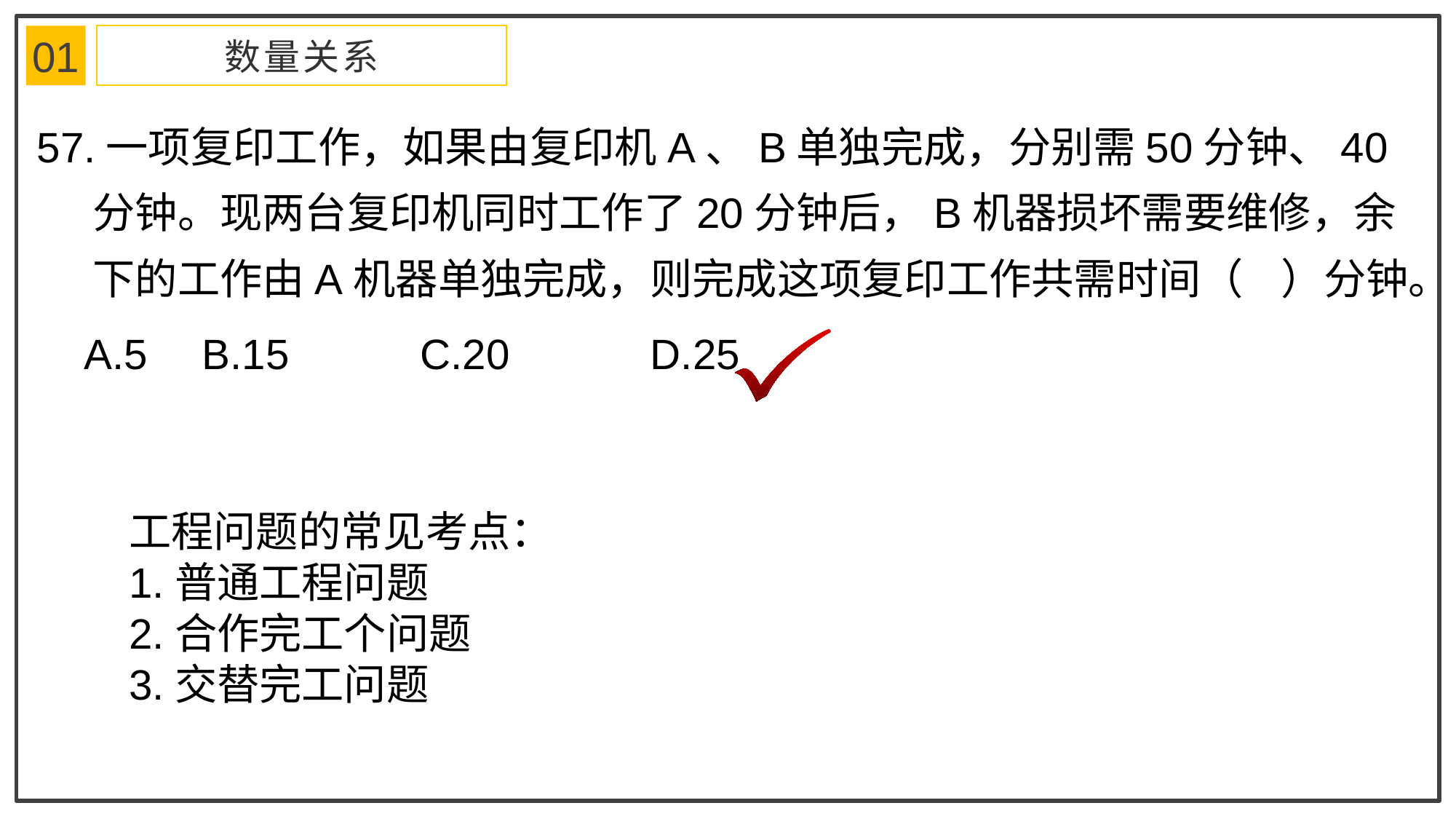

01
数量关系
57.一项复印工作，如果由复印机A、B单独完成，分别需50分钟、40分钟。现两台复印机同时工作了20分钟后，B机器损坏需要维修，余下的工作由A机器单独完成，则完成这项复印工作共需时间（    ）分钟。
    A.5	B.15	 	C.20		 D.25

工程问题的常见考点：
1.普通工程问题
2.合作完工个问题
3.交替完工问题